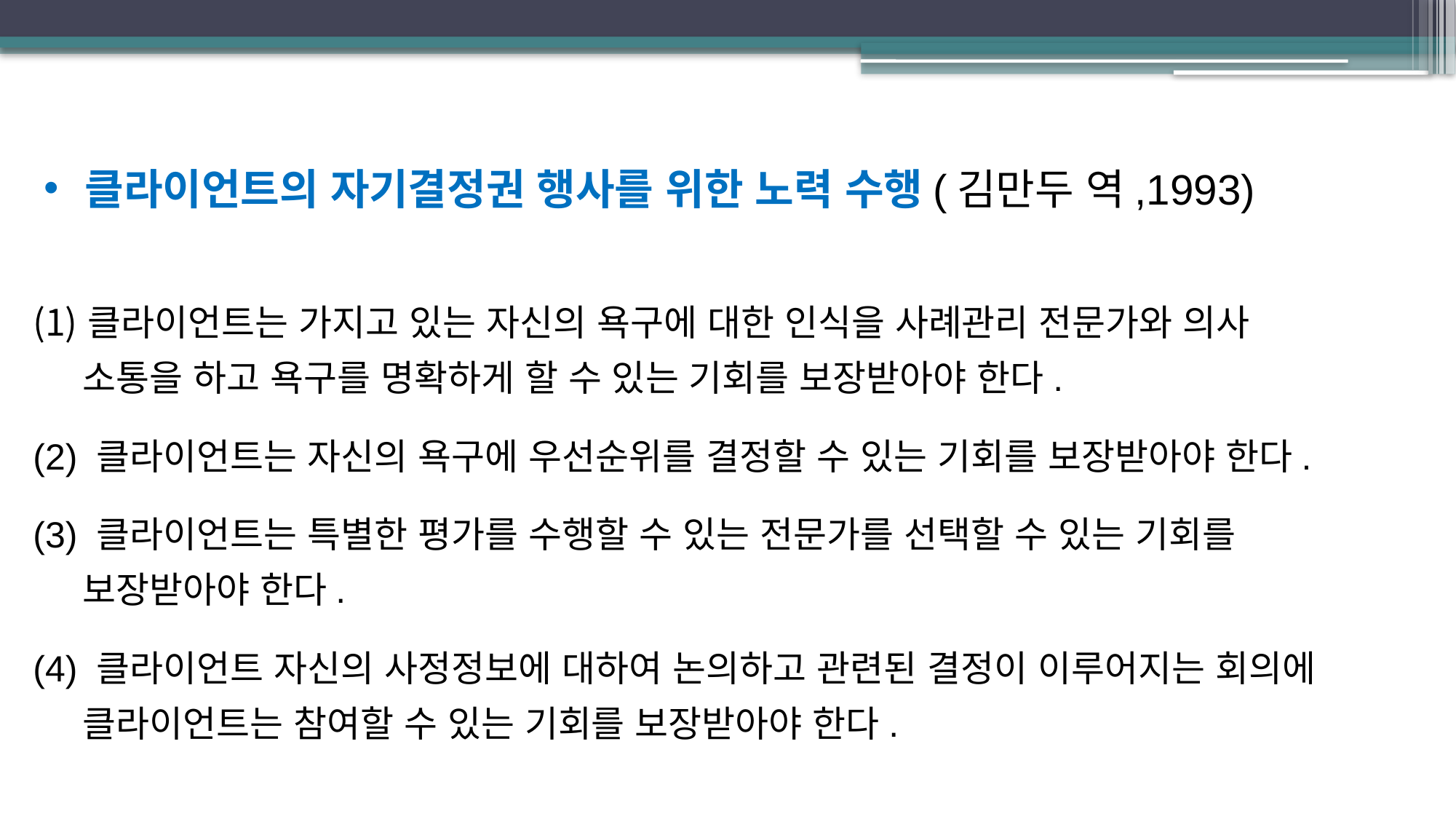

클라이언트의 자기결정권 행사를 위한 노력 수행(김만두 역,1993)
클라이언트는 가지고 있는 자신의 욕구에 대한 인식을 사례관리 전문가와 의사
    소통을 하고 욕구를 명확하게 할 수 있는 기회를 보장받아야 한다.

(2) 클라이언트는 자신의 욕구에 우선순위를 결정할 수 있는 기회를 보장받아야 한다.

(3) 클라이언트는 특별한 평가를 수행할 수 있는 전문가를 선택할 수 있는 기회를
    보장받아야 한다.

(4) 클라이언트 자신의 사정정보에 대하여 논의하고 관련된 결정이 이루어지는 회의에
    클라이언트는 참여할 수 있는 기회를 보장받아야 한다.